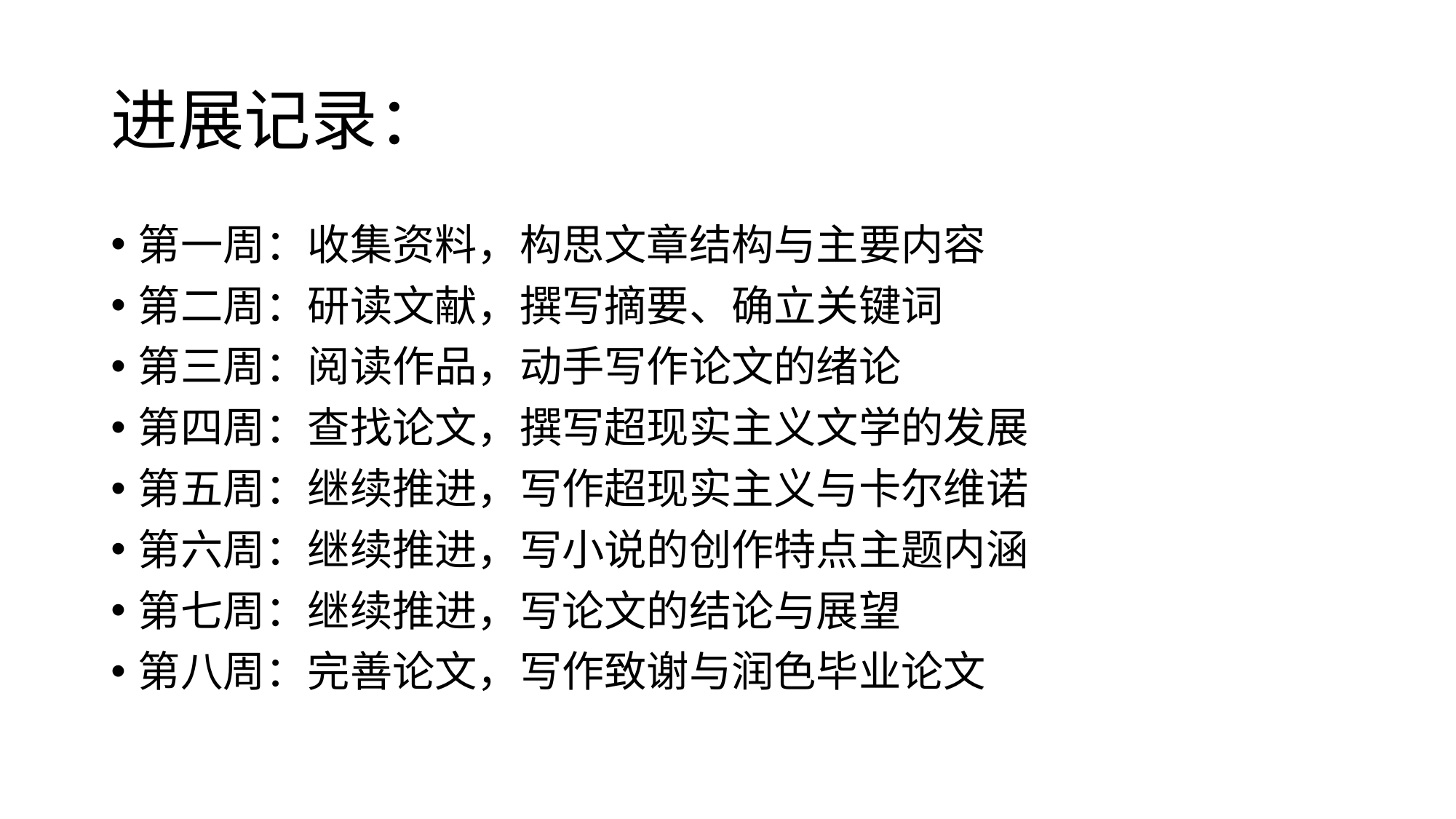

# 进展记录：
第一周：收集资料，构思文章结构与主要内容
第二周：研读文献，撰写摘要、确立关键词
第三周：阅读作品，动手写作论文的绪论
第四周：查找论文，撰写超现实主义文学的发展
第五周：继续推进，写作超现实主义与卡尔维诺
第六周：继续推进，写小说的创作特点主题内涵
第七周：继续推进，写论文的结论与展望
第八周：完善论文，写作致谢与润色毕业论文